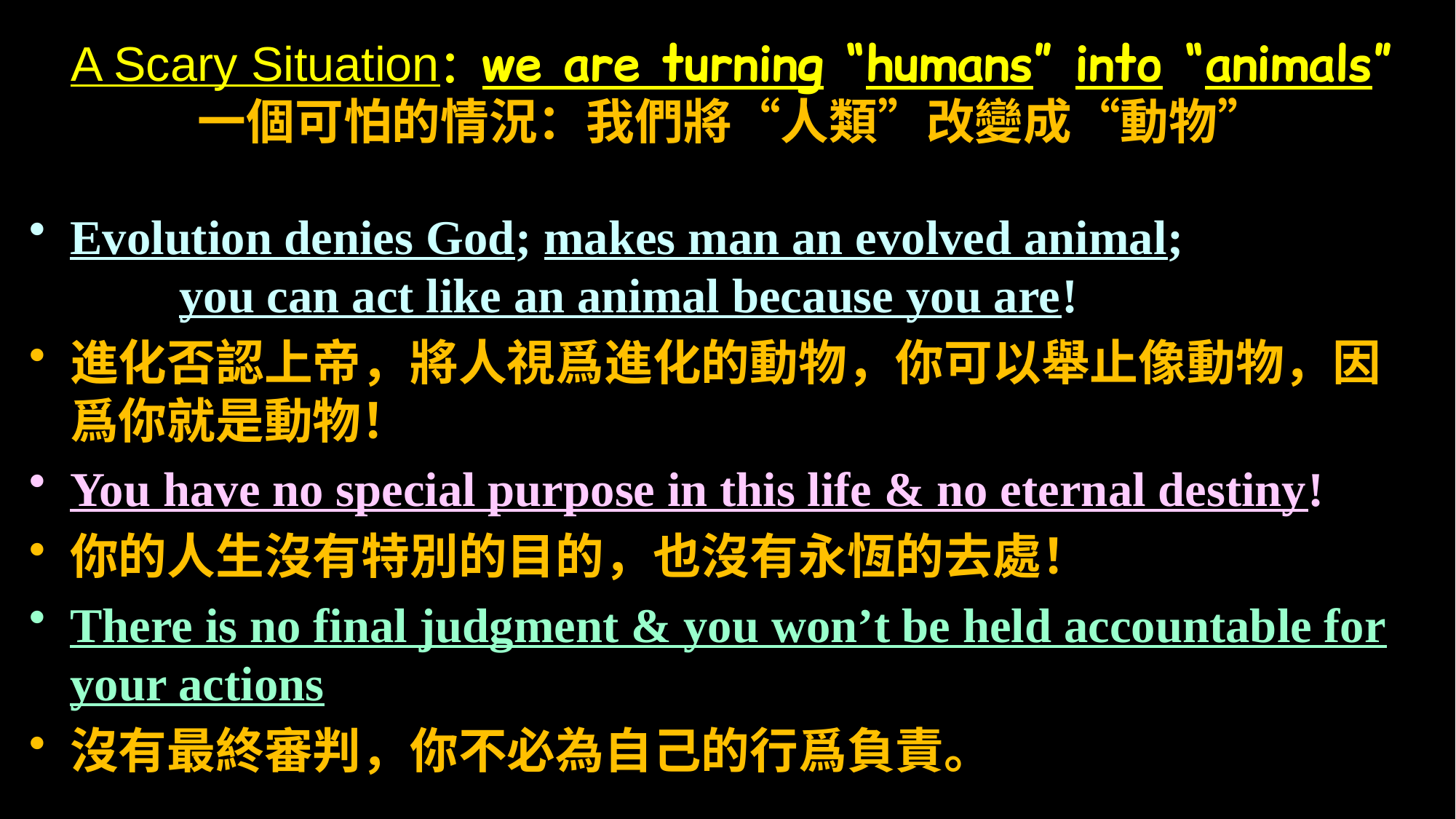

# A Scary Situation: we are turning “humans” into “animals” 一個可怕的情況：我們將“人類”改變成“動物”
Evolution denies God; makes man an evolved animal; 			you can act like an animal because you are!
進化否認上帝，將人視爲進化的動物，你可以舉止像動物，因爲你就是動物！
You have no special purpose in this life & no eternal destiny!
你的人生沒有特別的目的，也沒有永恆的去處！
There is no final judgment & you won’t be held accountable for your actions
沒有最終審判，你不必為自己的行爲負責。